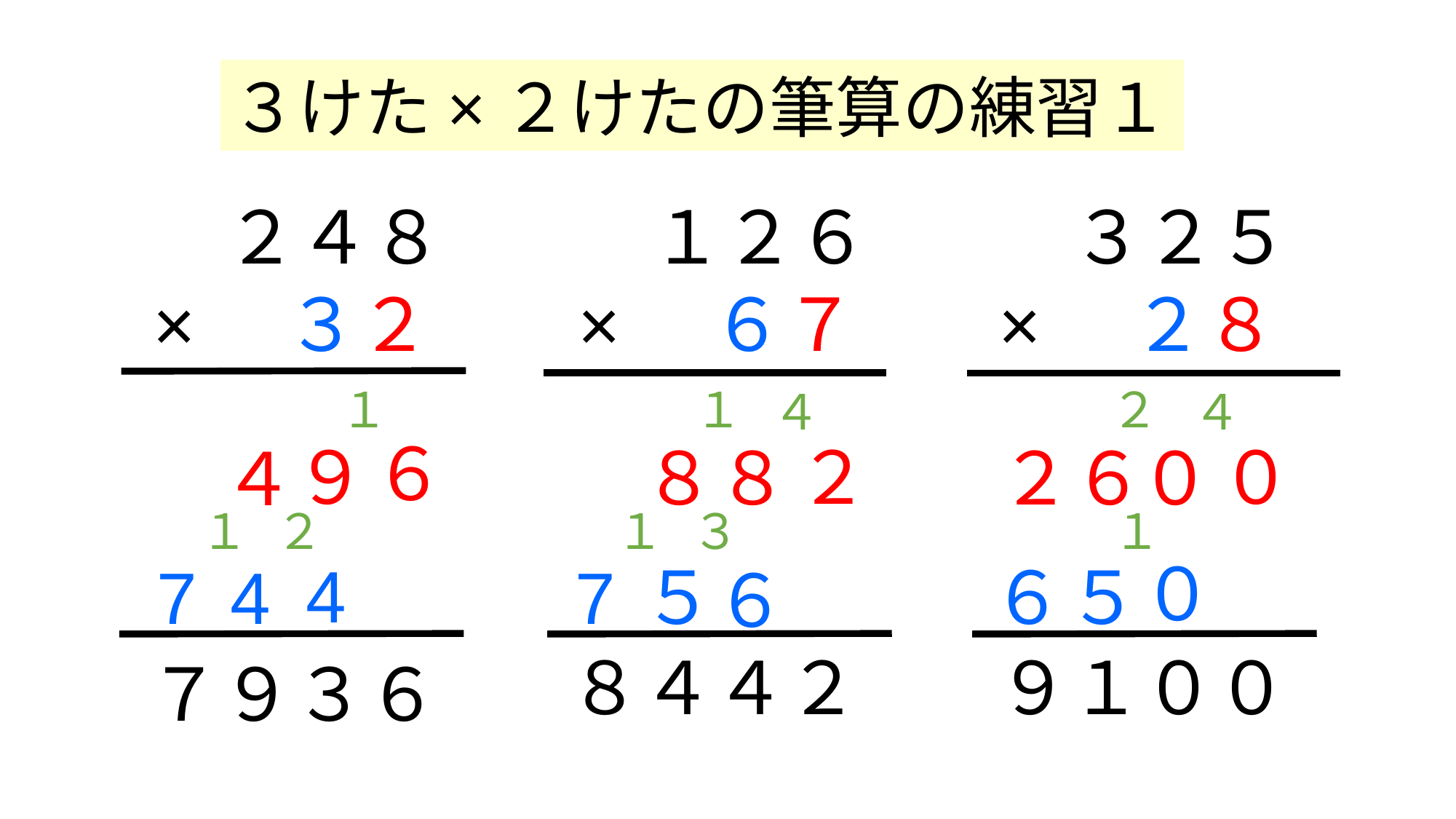

３けた×２けたの筆算の練習１
　２４８
×　３２
　１２６
×　６７
　３２５
×　２８
１
１
２
４
４
６
２
０
９
８
８
２６
０
４
１
２
１
３
１
０
4
7
7
６
4
５
５
６
８４４２
９１００
７９３６